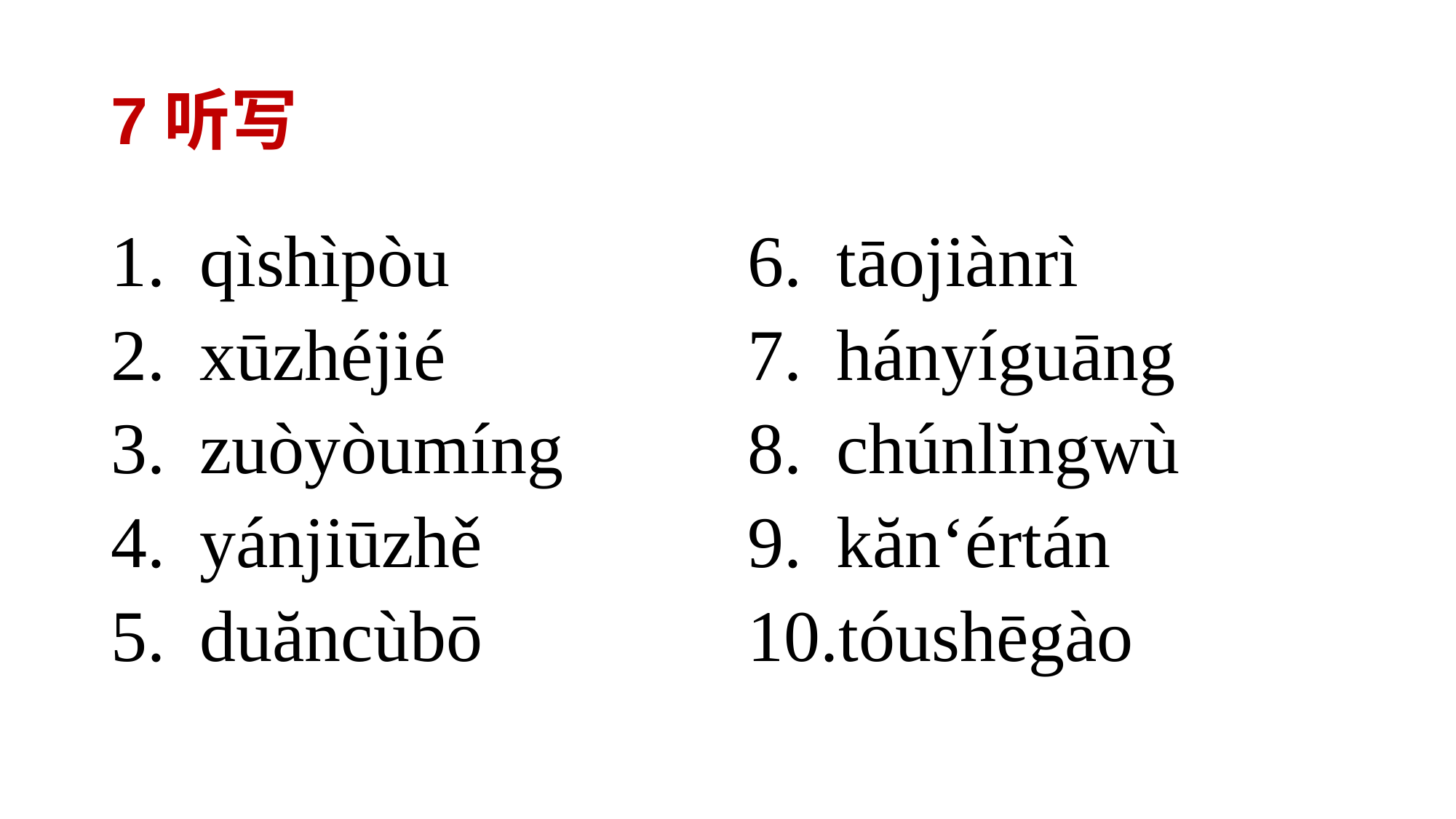

# 7听写
qìshìpòu
xūzhéjié
zuòyòumíng
yánjiūzhě
duăncùbō
tāojiànrì
hányíguāng
chúnlĭngwù
kăn‘értán
tóushēgào